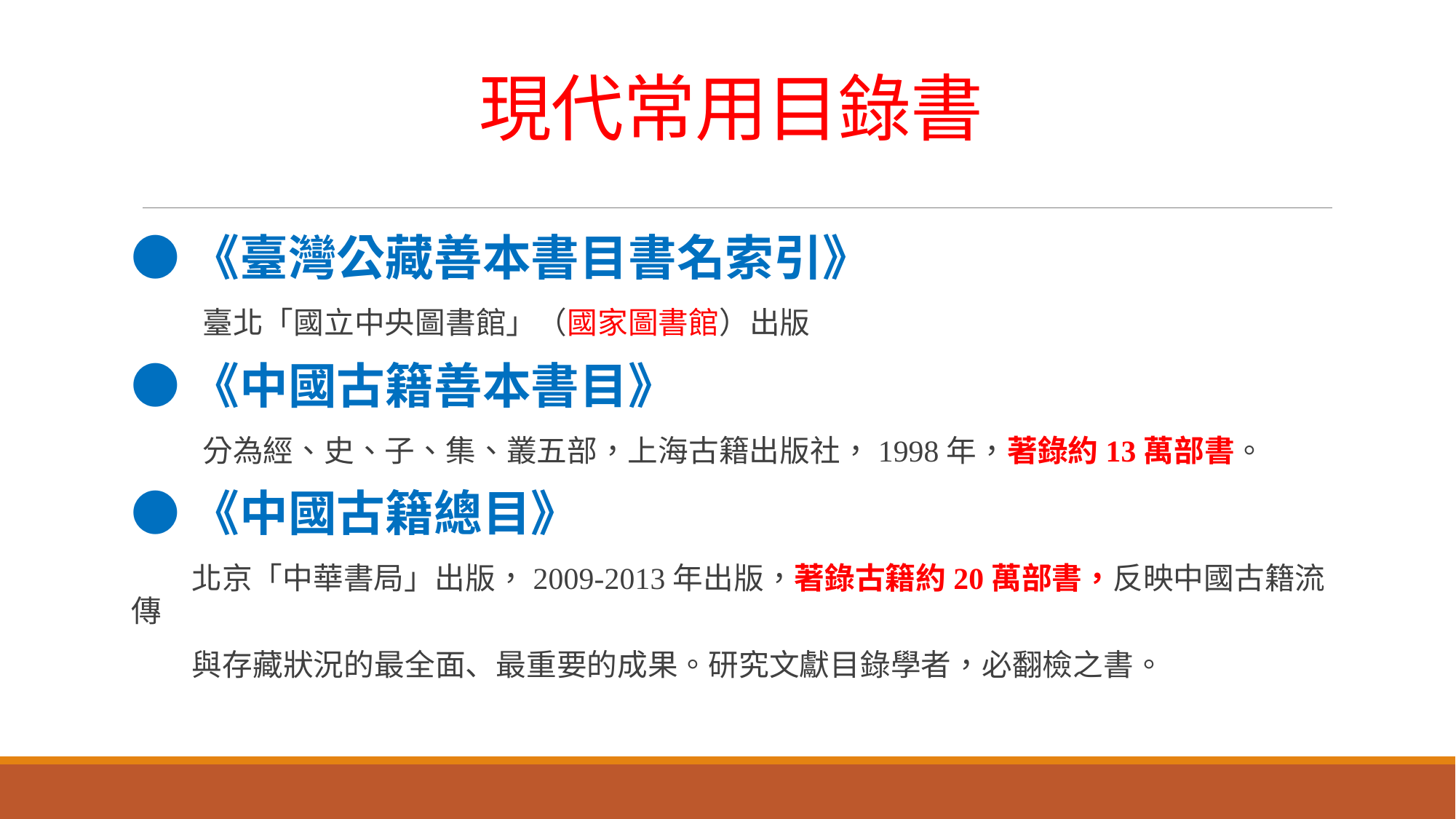

# 現代常用目錄書
●《臺灣公藏善本書目書名索引》
　　臺北「國立中央圖書館」（國家圖書館）出版
●《中國古籍善本書目》
　　分為經、史、子、集、叢五部，上海古籍出版社，1998年，著錄約13萬部書。
●《中國古籍總目》
　　北京「中華書局」出版，2009-2013年出版，著錄古籍約20萬部書，反映中國古籍流傳
        與存藏狀況的最全面、最重要的成果。研究文獻目錄學者，必翻檢之書。